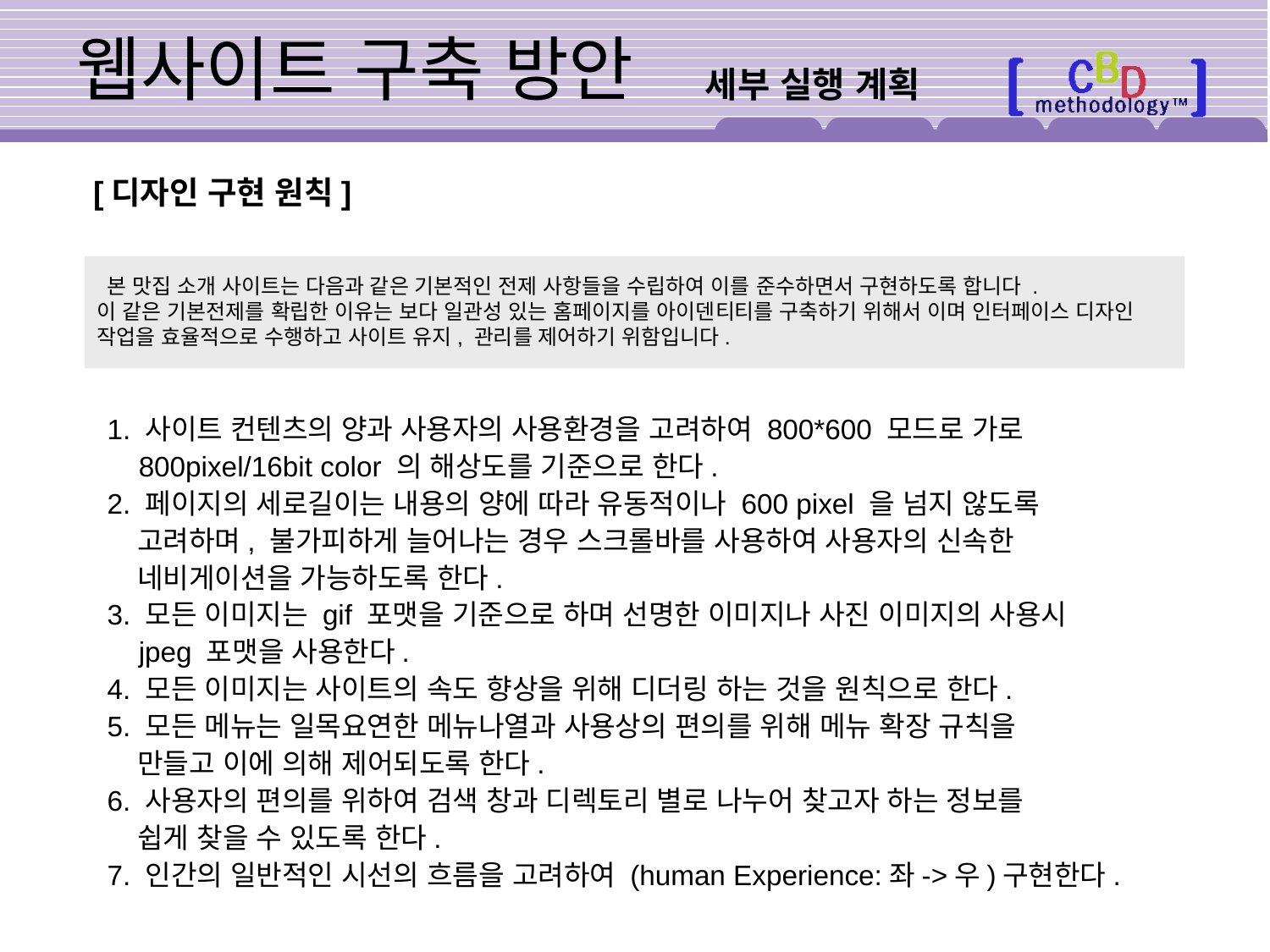

# 웹사이트 구축 방안
세부 실행 계획
[디자인 구현 원칙]

 본 맛집 소개 사이트는 다음과 같은 기본적인 전제 사항들을 수립하여 이를 준수하면서 구현하도록 합니다 .
이 같은 기본전제를 확립한 이유는 보다 일관성 있는 홈페이지를 아이덴티티를 구축하기 위해서 이며 인터페이스 디자인 작업을 효율적으로 수행하고 사이트 유지, 관리를 제어하기 위함입니다.
1. 사이트 컨텐츠의 양과 사용자의 사용환경을 고려하여 800*600 모드로 가로
    800pixel/16bit color 의 해상도를 기준으로 한다.
2. 페이지의 세로길이는 내용의 양에 따라 유동적이나 600 pixel 을 넘지 않도록
   고려하며, 불가피하게 늘어나는 경우 스크롤바를 사용하여 사용자의 신속한
   네비게이션을 가능하도록 한다.
3. 모든 이미지는 gif 포맷을 기준으로 하며 선명한 이미지나 사진 이미지의 사용시
    jpeg 포맷을 사용한다.
4. 모든 이미지는 사이트의 속도 향상을 위해 디더링 하는 것을 원칙으로 한다.
5. 모든 메뉴는 일목요연한 메뉴나열과 사용상의 편의를 위해 메뉴 확장 규칙을
   만들고 이에 의해 제어되도록 한다.
6. 사용자의 편의를 위하여 검색 창과 디렉토리 별로 나누어 찾고자 하는 정보를
   쉽게 찾을 수 있도록 한다.
7. 인간의 일반적인 시선의 흐름을 고려하여 (human Experience:좌->우)구현한다.